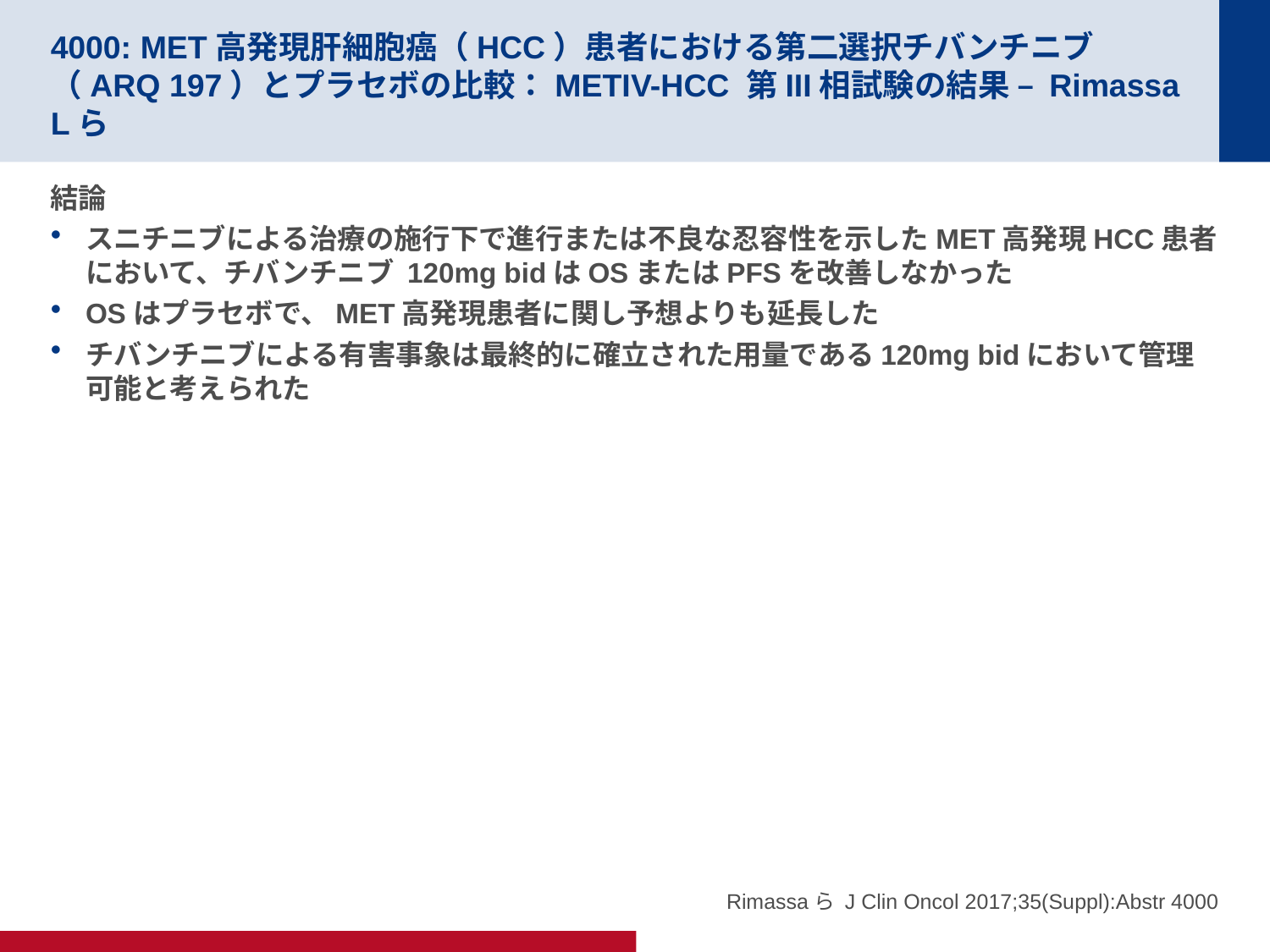

# 4000: MET高発現肝細胞癌（HCC）患者における第二選択チバンチニブ（ARQ 197）とプラセボの比較：METIV-HCC 第III相試験の結果 – Rimassa Lら
結論
スニチニブによる治療の施行下で進行または不良な忍容性を示したMET高発現HCC患者において、チバンチニブ 120mg bidはOSまたはPFSを改善しなかった
OSはプラセボで、MET高発現患者に関し予想よりも延長した
チバンチニブによる有害事象は最終的に確立された用量である120mg bidにおいて管理可能と考えられた
Rimassaら J Clin Oncol 2017;35(Suppl):Abstr 4000